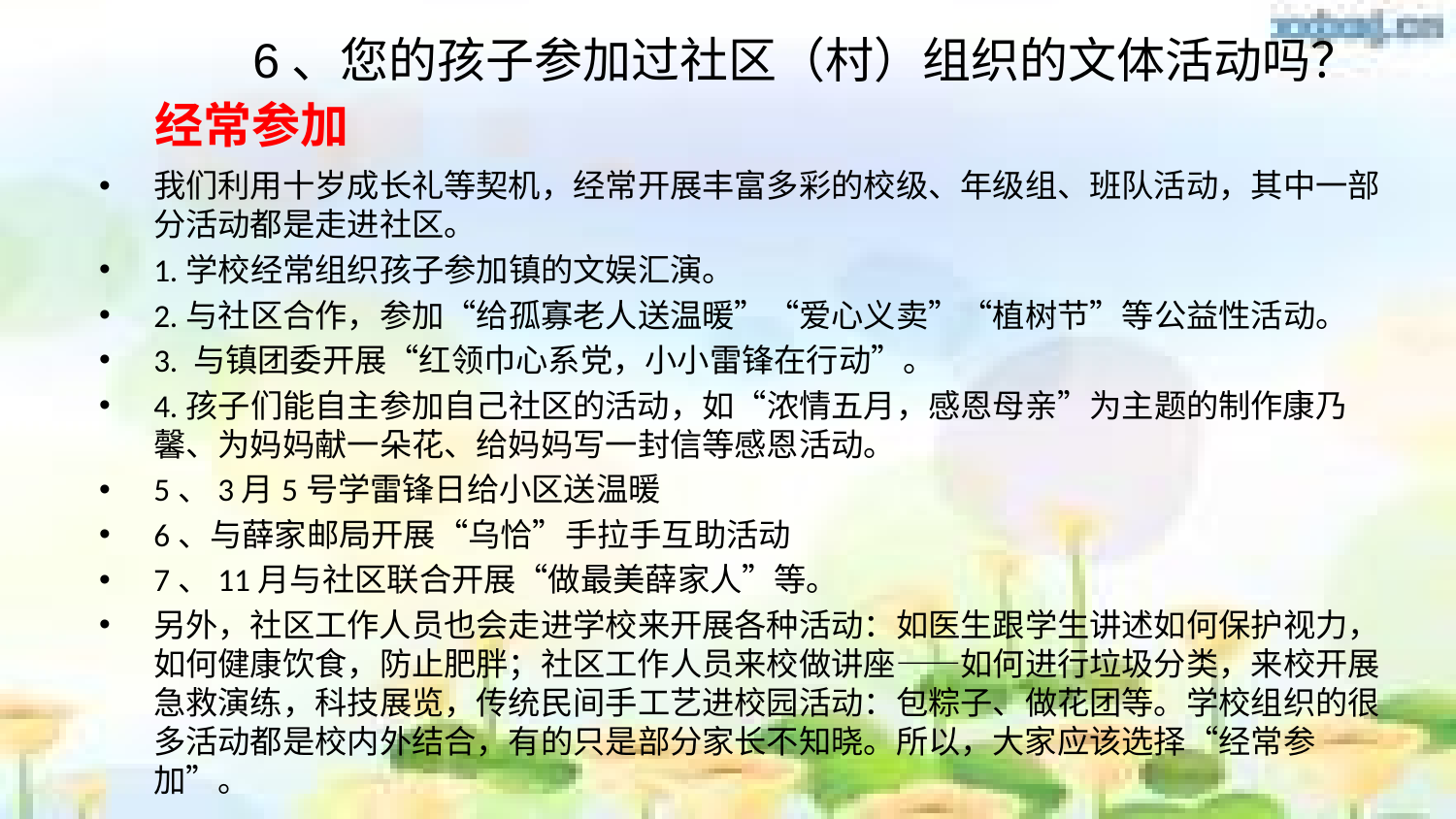

6、您的孩子参加过社区（村）组织的文体活动吗？
经常参加

我们利用十岁成长礼等契机，经常开展丰富多彩的校级、年级组、班队活动，其中一部分活动都是走进社区。
1.学校经常组织孩子参加镇的文娱汇演。
2.与社区合作，参加“给孤寡老人送温暖”“爱心义卖”“植树节”等公益性活动。
3. 与镇团委开展“红领巾心系党，小小雷锋在行动”。
4.孩子们能自主参加自己社区的活动，如“浓情五月，感恩母亲”为主题的制作康乃馨、为妈妈献一朵花、给妈妈写一封信等感恩活动。
5、3月5号学雷锋日给小区送温暖
6、与薛家邮局开展“乌恰”手拉手互助活动
7、11月与社区联合开展“做最美薛家人”等。
另外，社区工作人员也会走进学校来开展各种活动：如医生跟学生讲述如何保护视力，如何健康饮食，防止肥胖；社区工作人员来校做讲座——如何进行垃圾分类，来校开展急救演练，科技展览，传统民间手工艺进校园活动：包粽子、做花团等。学校组织的很多活动都是校内外结合，有的只是部分家长不知晓。所以，大家应该选择“经常参加”。